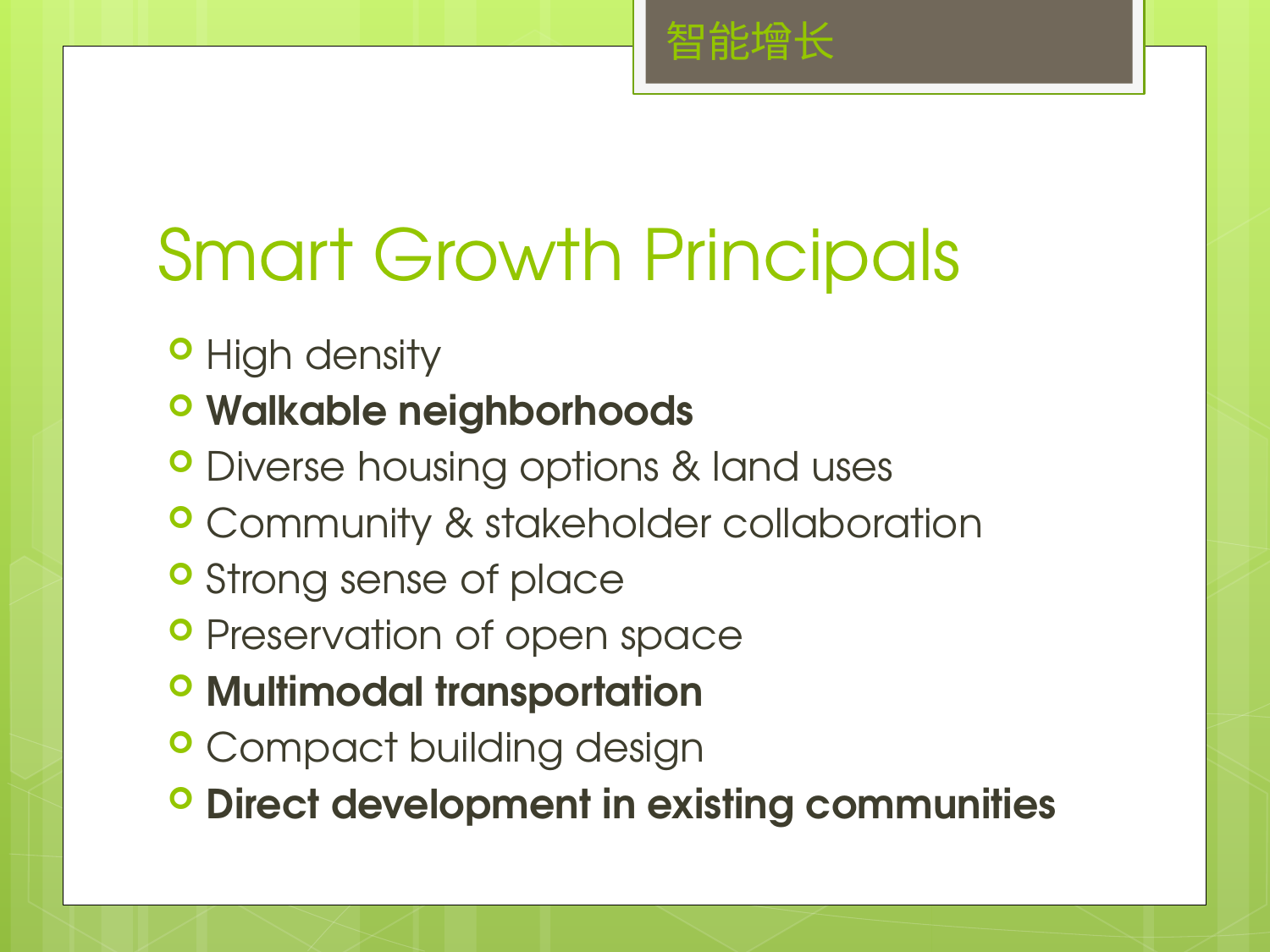

智能增长
# Smart Growth Principals
High density
Walkable neighborhoods
Diverse housing options & land uses
Community & stakeholder collaboration
Strong sense of place
Preservation of open space
Multimodal transportation
Compact building design
Direct development in existing communities